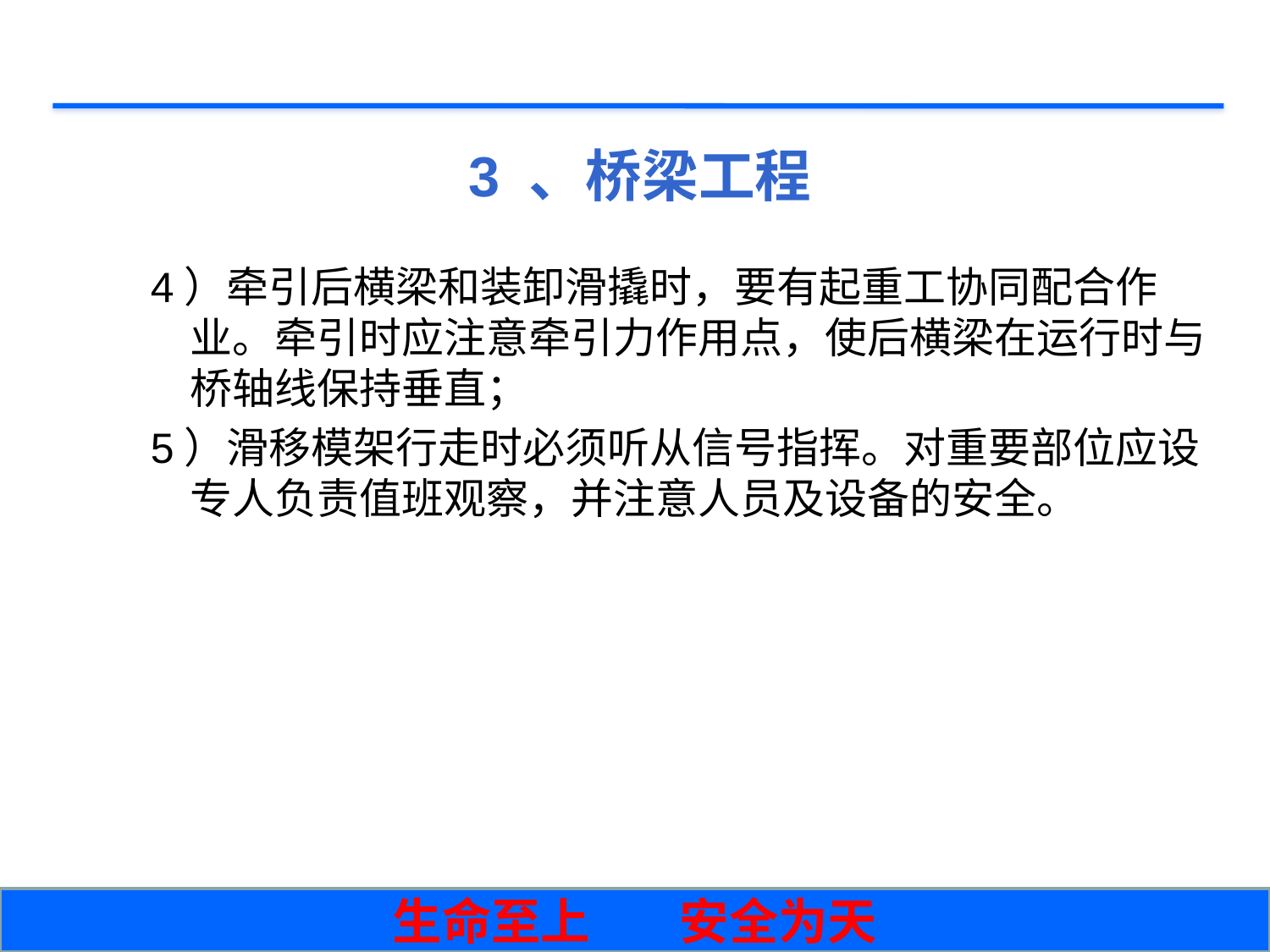

# 3 、桥梁工程
4）牵引后横梁和装卸滑撬时，要有起重工协同配合作业。牵引时应注意牵引力作用点，使后横梁在运行时与桥轴线保持垂直；
5）滑移模架行走时必须听从信号指挥。对重要部位应设专人负责值班观察，并注意人员及设备的安全。